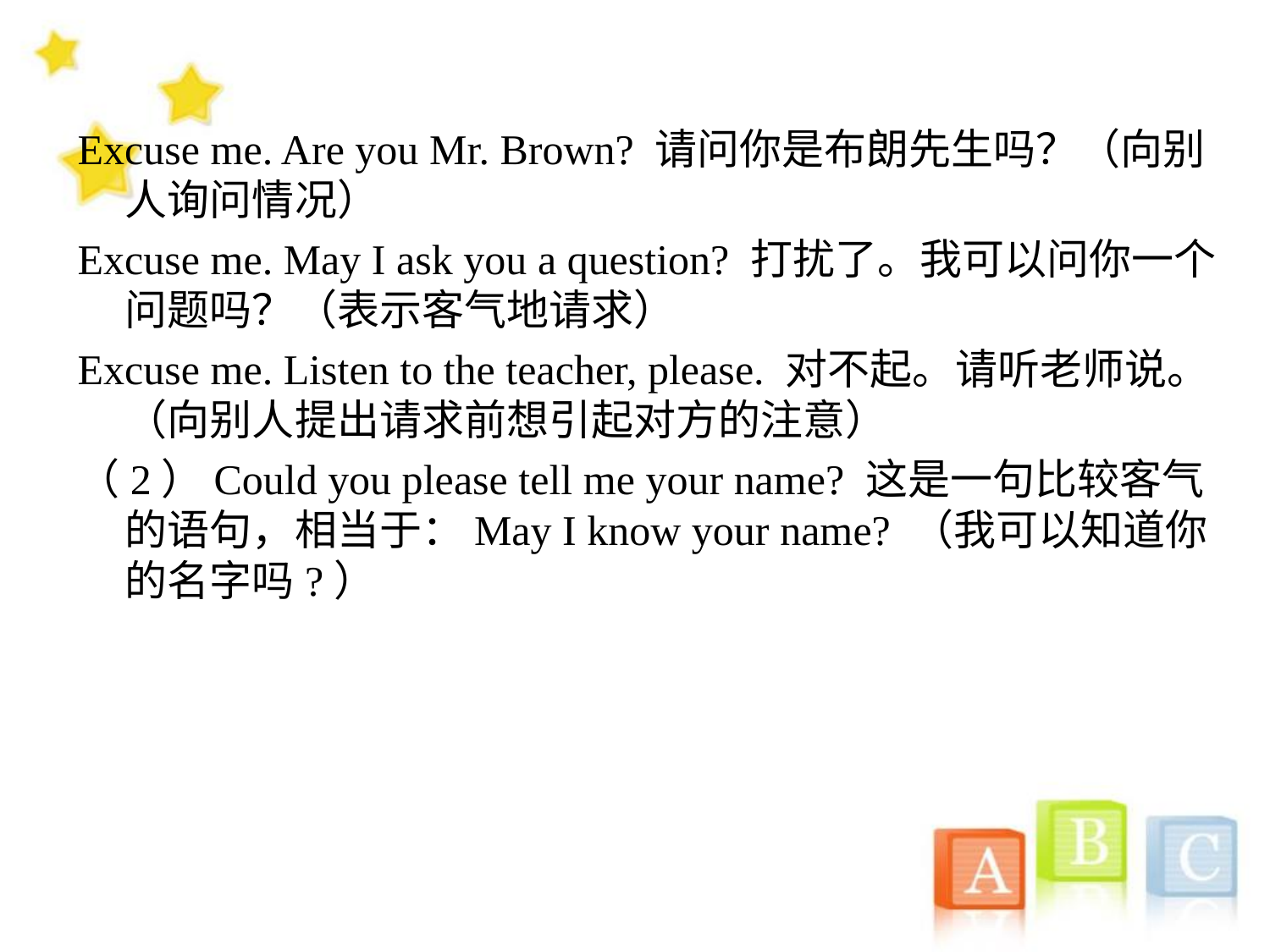

Excuse me. Are you Mr. Brown? 请问你是布朗先生吗？（向别人询问情况）
Excuse me. May I ask you a question? 打扰了。我可以问你一个问题吗？（表示客气地请求）
Excuse me. Listen to the teacher, please. 对不起。请听老师说。（向别人提出请求前想引起对方的注意）
（2）Could you please tell me your name? 这是一句比较客气的语句，相当于：May I know your name? （我可以知道你的名字吗?）